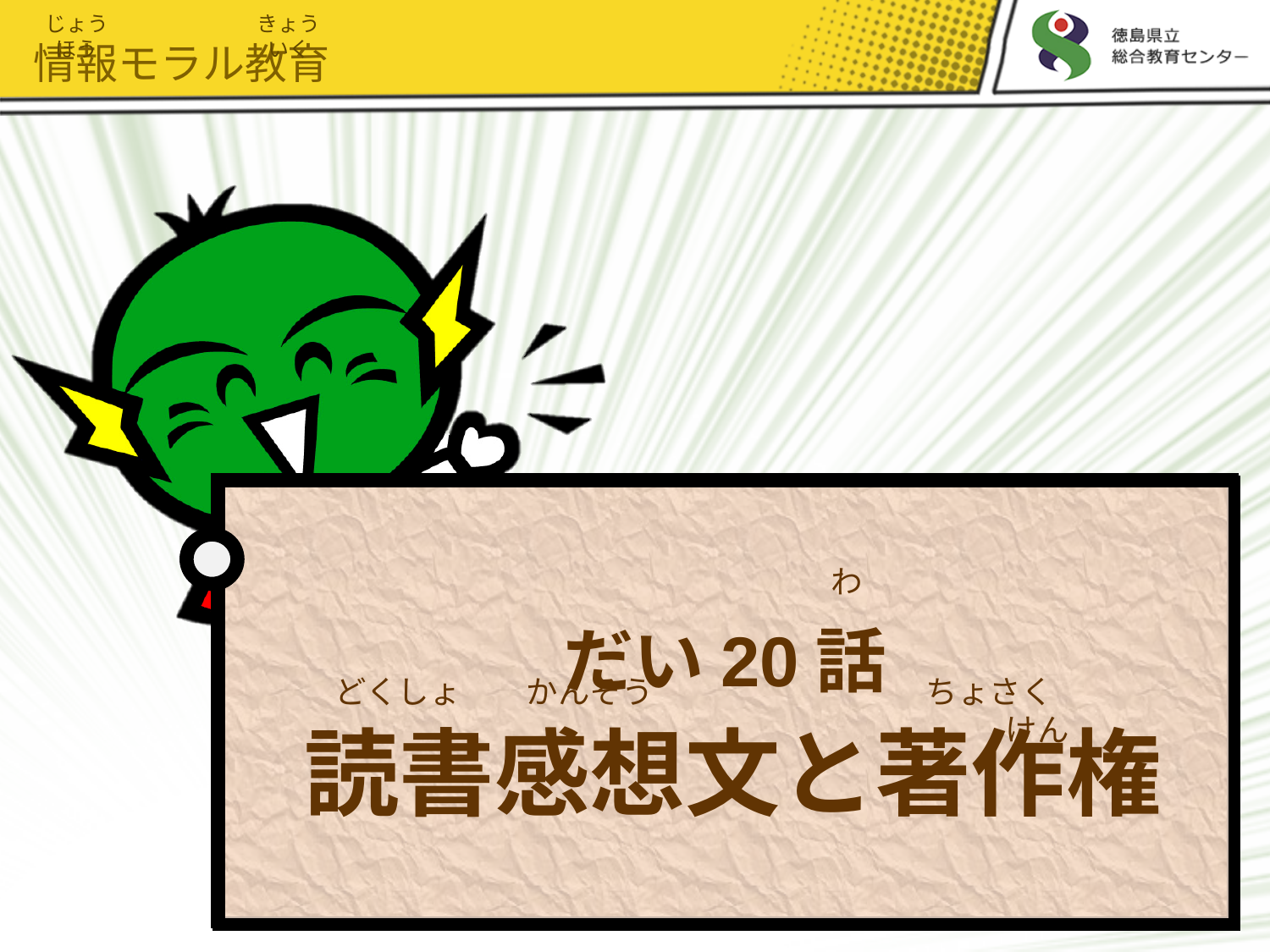

じょうほう
きょういく
情報モラル教育
# だい20話 読書感想文と著作権
わ
どくしょ
かんそう
ちょさく　　　けん